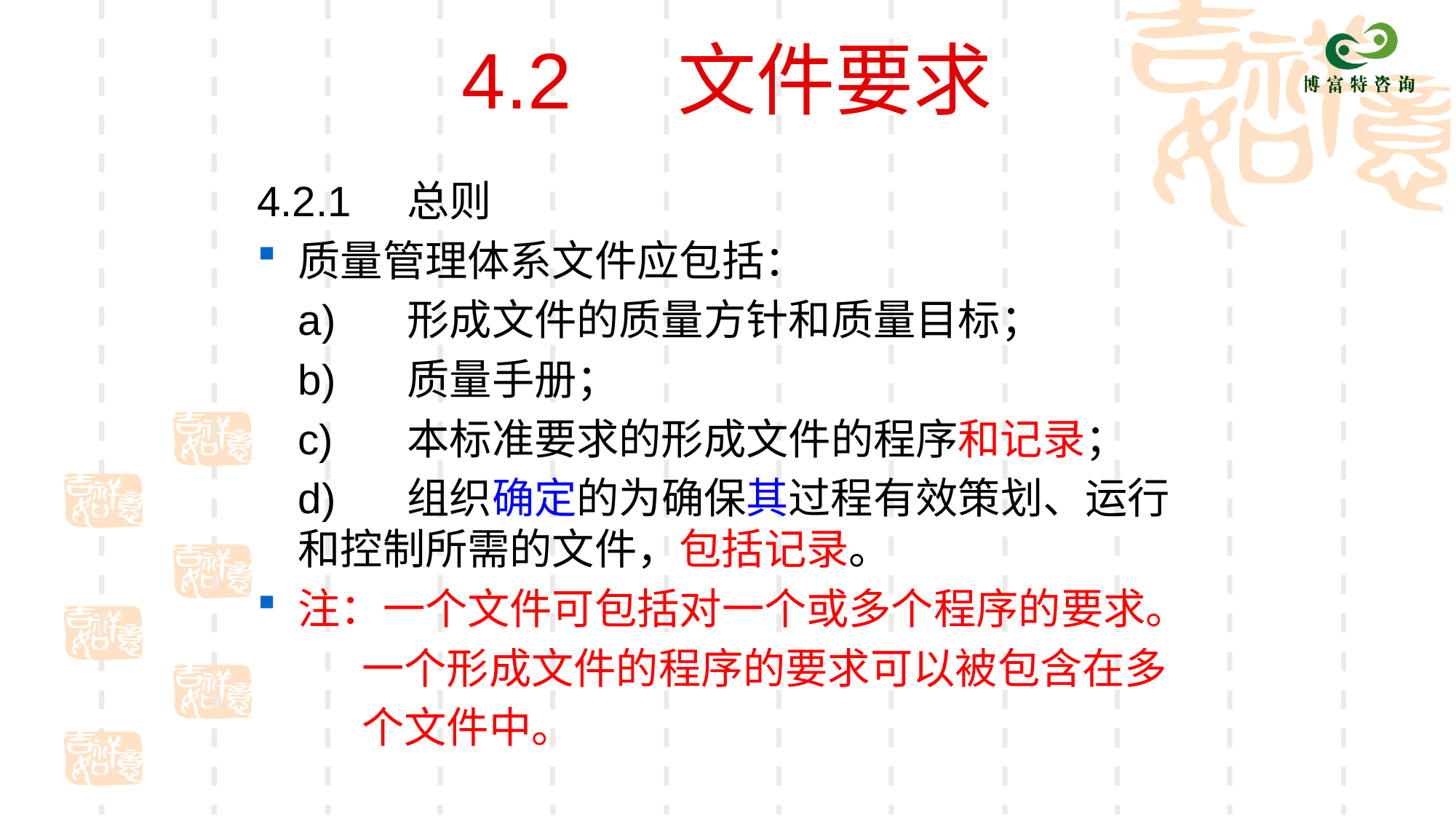

# 4.2    文件要求
4.2.1	总则
质量管理体系文件应包括：
	a)	形成文件的质量方针和质量目标；
	b)	质量手册；
	c)	本标准要求的形成文件的程序和记录；
	d)	组织确定的为确保其过程有效策划、运行和控制所需的文件，包括记录。
注：一个文件可包括对一个或多个程序的要求。
          一个形成文件的程序的要求可以被包含在多
          个文件中。